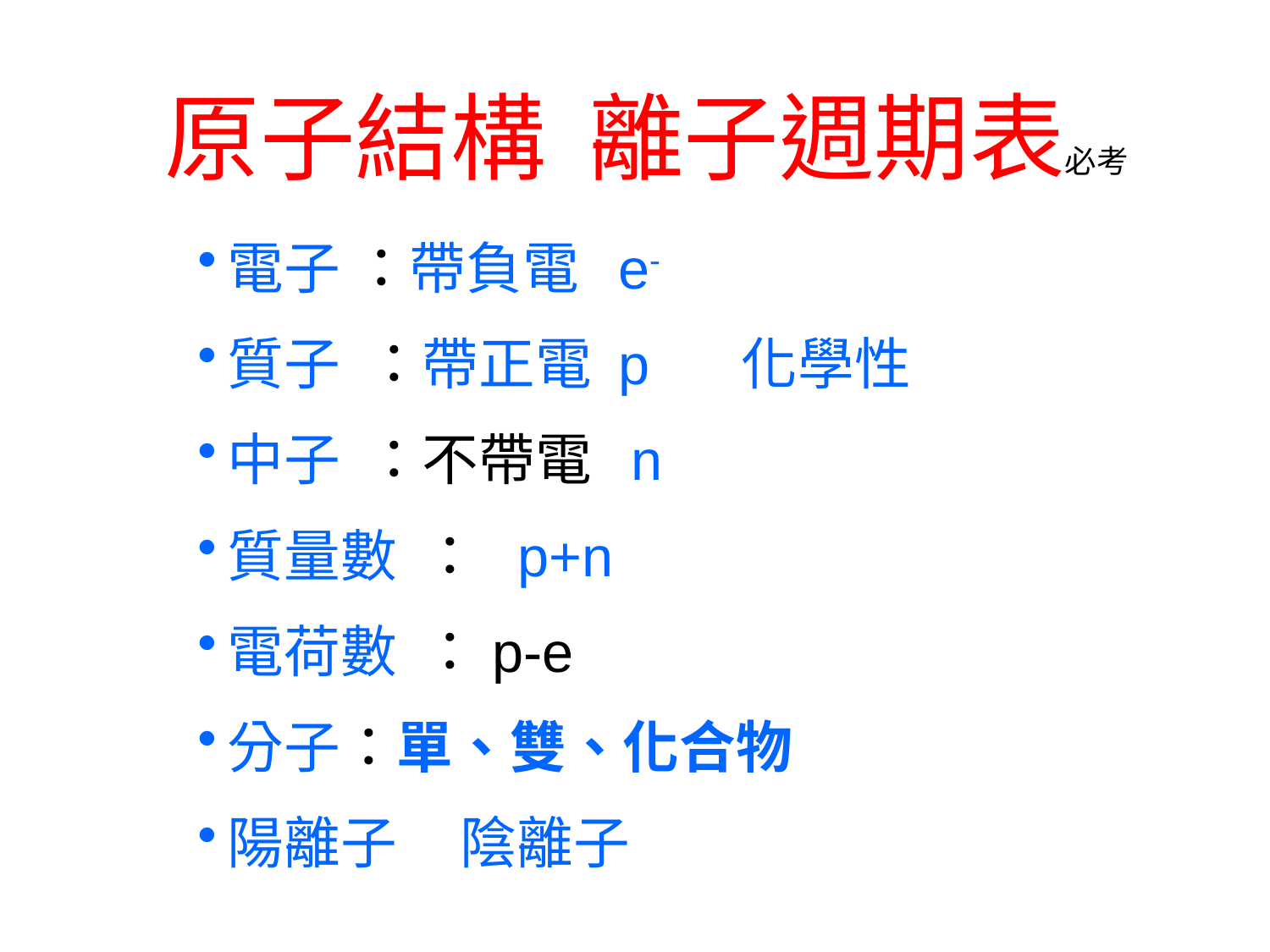

# 原子結構  離子週期表必考
電子 ：帶負電  e-
質子  ：帶正電 p     化學性
中子  ：不帶電  n
質量數  ：  p+n
電荷數  ：p-e
分子：單、雙、化合物
陽離子     陰離子